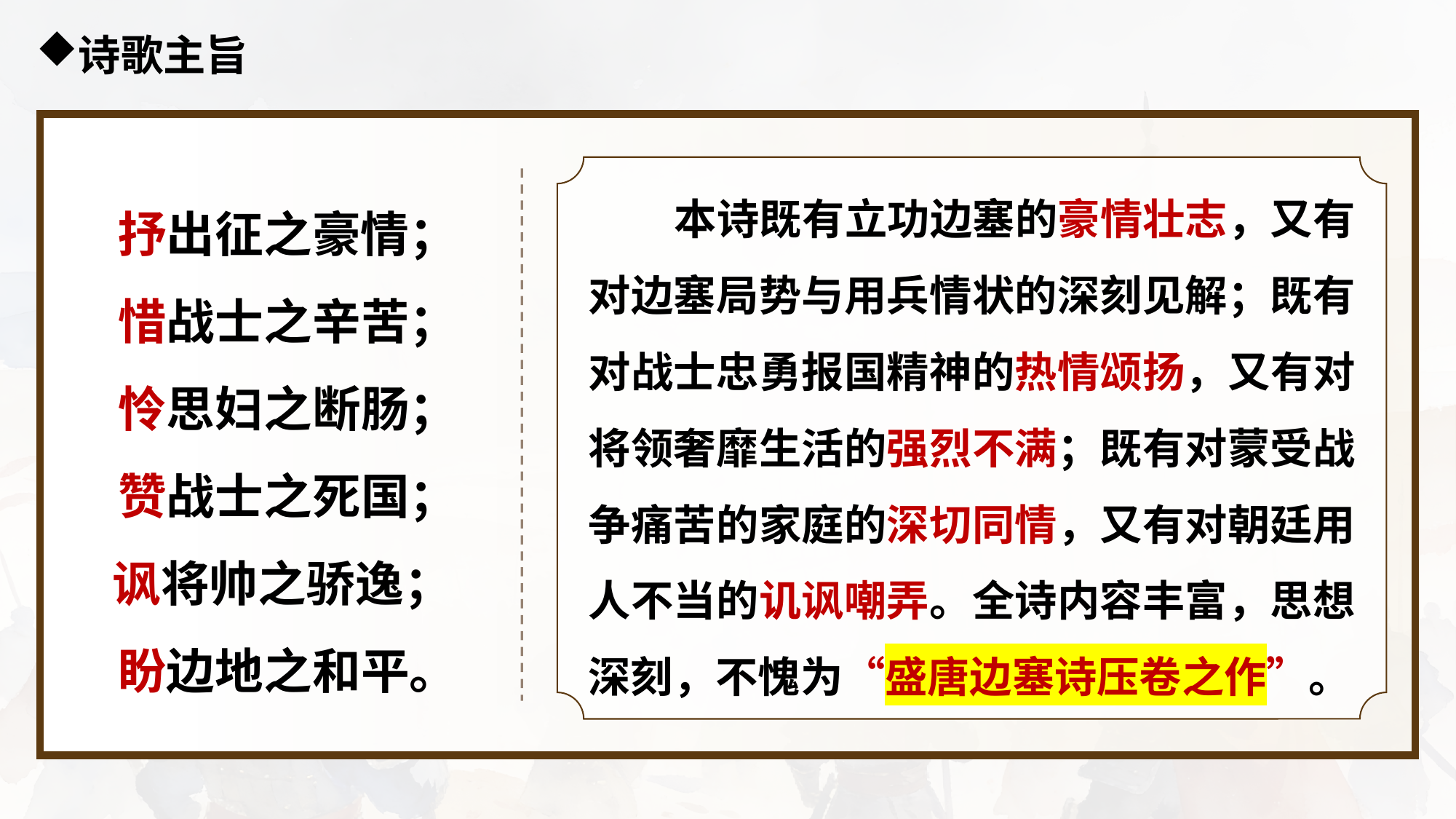

诗歌主旨

本诗既有立功边塞的豪情壮志，又有对边塞局势与用兵情状的深刻见解；既有对战士忠勇报国精神的热情颂扬，又有对将领奢靡生活的强烈不满；既有对蒙受战争痛苦的家庭的深切同情，又有对朝廷用人不当的讥讽嘲弄。全诗内容丰富，思想深刻，不愧为“盛唐边塞诗压卷之作”。
抒出征之豪情；
惜战士之辛苦；
怜思妇之断肠；
赞战士之死国；
讽将帅之骄逸；
盼边地之和平。